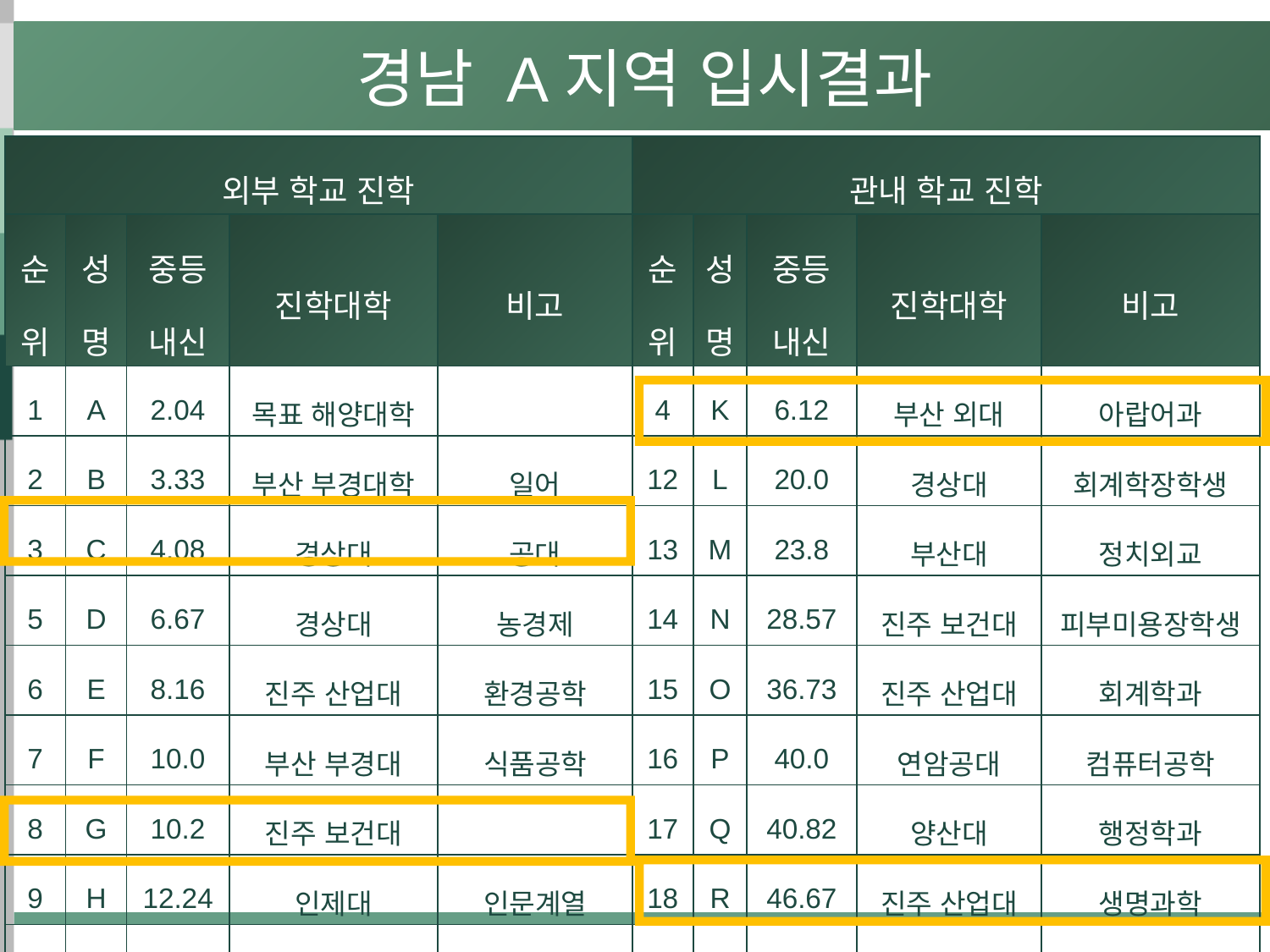

경남 A지역 입시결과
| 외부 학교 진학 |  |  |  |  | 관내 학교 진학 |  |  |  |  |
| --- | --- | --- | --- | --- | --- | --- | --- | --- | --- |
| 순위 | 성명 | 중등 내신 | 진학대학 | 비고 | 순위 | 성명 | 중등 내신 | 진학대학 | 비고 |
| 1 | A | 2.04 | 목표 해양대학 |  | 4 | K | 6.12 | 부산 외대 | 아랍어과 |
| 2 | B | 3.33 | 부산 부경대학 | 일어 | 12 | L | 20.0 | 경상대 | 회계학장학생 |
| 3 | C | 4.08 | 경상대 | 공대 | 13 | M | 23.8 | 부산대 | 정치외교 |
| 5 | D | 6.67 | 경상대 | 농경제 | 14 | N | 28.57 | 진주 보건대 | 피부미용장학생 |
| 6 | E | 8.16 | 진주 산업대 | 환경공학 | 15 | O | 36.73 | 진주 산업대 | 회계학과 |
| 7 | F | 10.0 | 부산 부경대 | 식품공학 | 16 | P | 40.0 | 연암공대 | 컴퓨터공학 |
| 8 | G | 10.2 | 진주 보건대 |  | 17 | Q | 40.82 | 양산대 | 행정학과 |
| 9 | H | 12.24 | 인제대 | 인문계열 | 18 | R | 46.67 | 진주 산업대 | 생명과학 |
| 10 | I | 13.33 | 경상대 | 경영학과 | 19 | S | 46.94 | 남해 도립 | 조선토목 |
| 11 | J | 14.29 | 진주 산업대 | 아동복지 | 20 | T | 48.98 | 경상대 | 농경제장학생 |